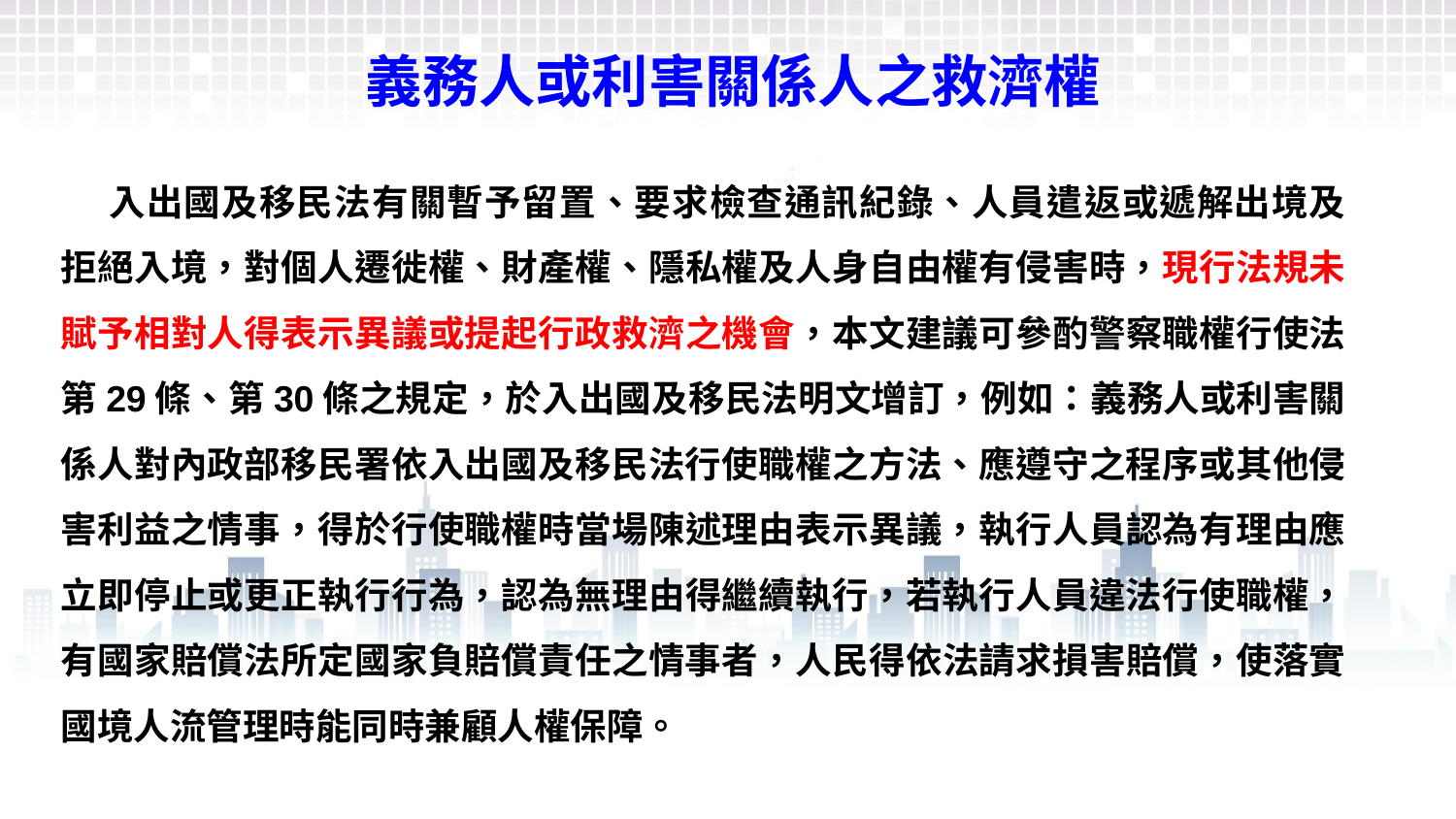

義務人或利害關係人之救濟權
入出國及移民法有關暫予留置、要求檢查通訊紀錄、人員遣返或遞解出境及拒絕入境，對個人遷徙權、財產權、隱私權及人身自由權有侵害時，現行法規未賦予相對人得表示異議或提起行政救濟之機會，本文建議可參酌警察職權行使法第29條、第30條之規定，於入出國及移民法明文增訂，例如：義務人或利害關係人對內政部移民署依入出國及移民法行使職權之方法、應遵守之程序或其他侵害利益之情事，得於行使職權時當場陳述理由表示異議，執行人員認為有理由應立即停止或更正執行行為，認為無理由得繼續執行，若執行人員違法行使職權，有國家賠償法所定國家負賠償責任之情事者，人民得依法請求損害賠償，使落實國境人流管理時能同時兼顧人權保障。